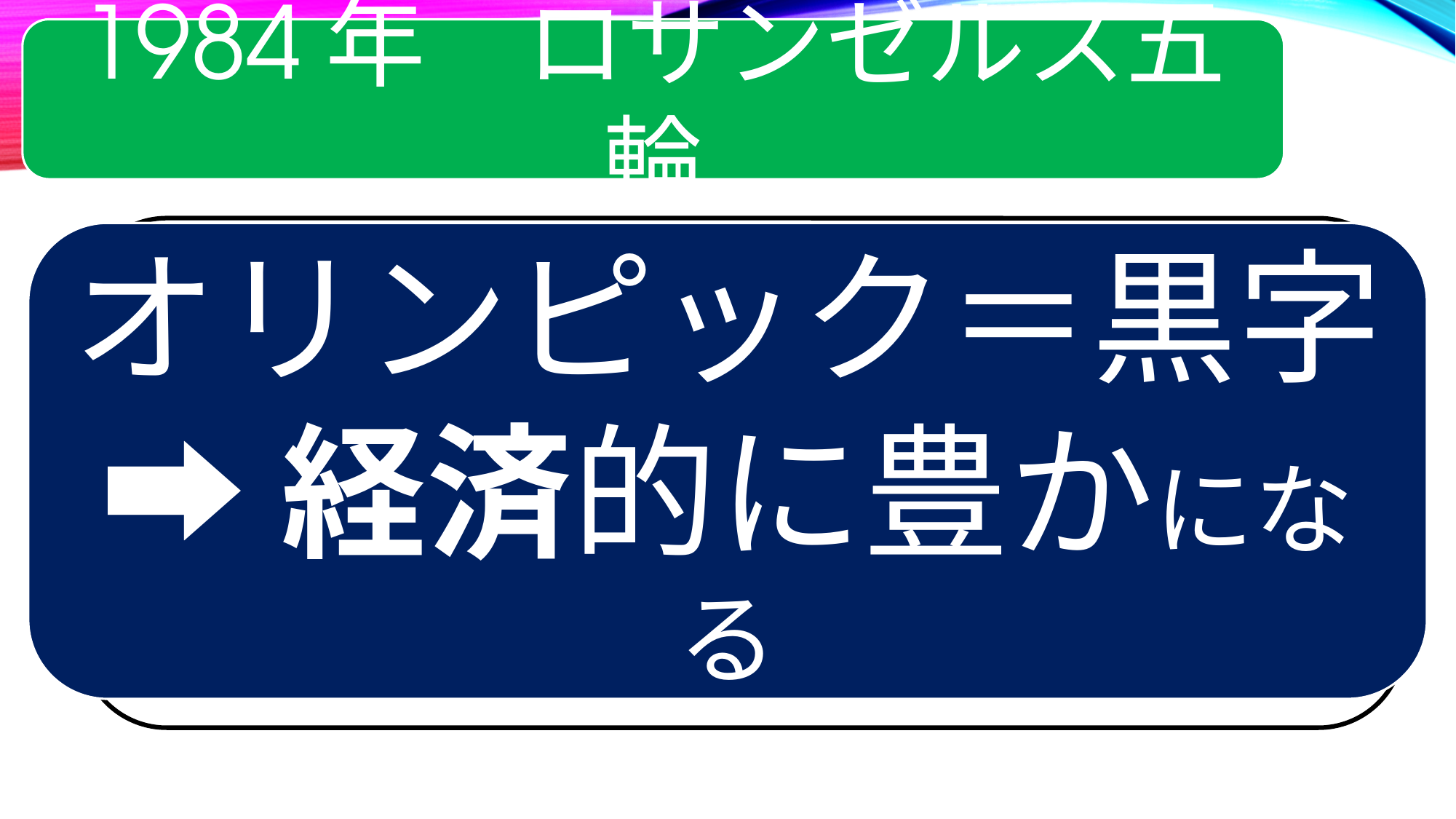

1984年　ロサンゼルス五輪
#
ロサンゼルス五輪
の画像
オリンピック＝黒字
➡経済的に豊かになる